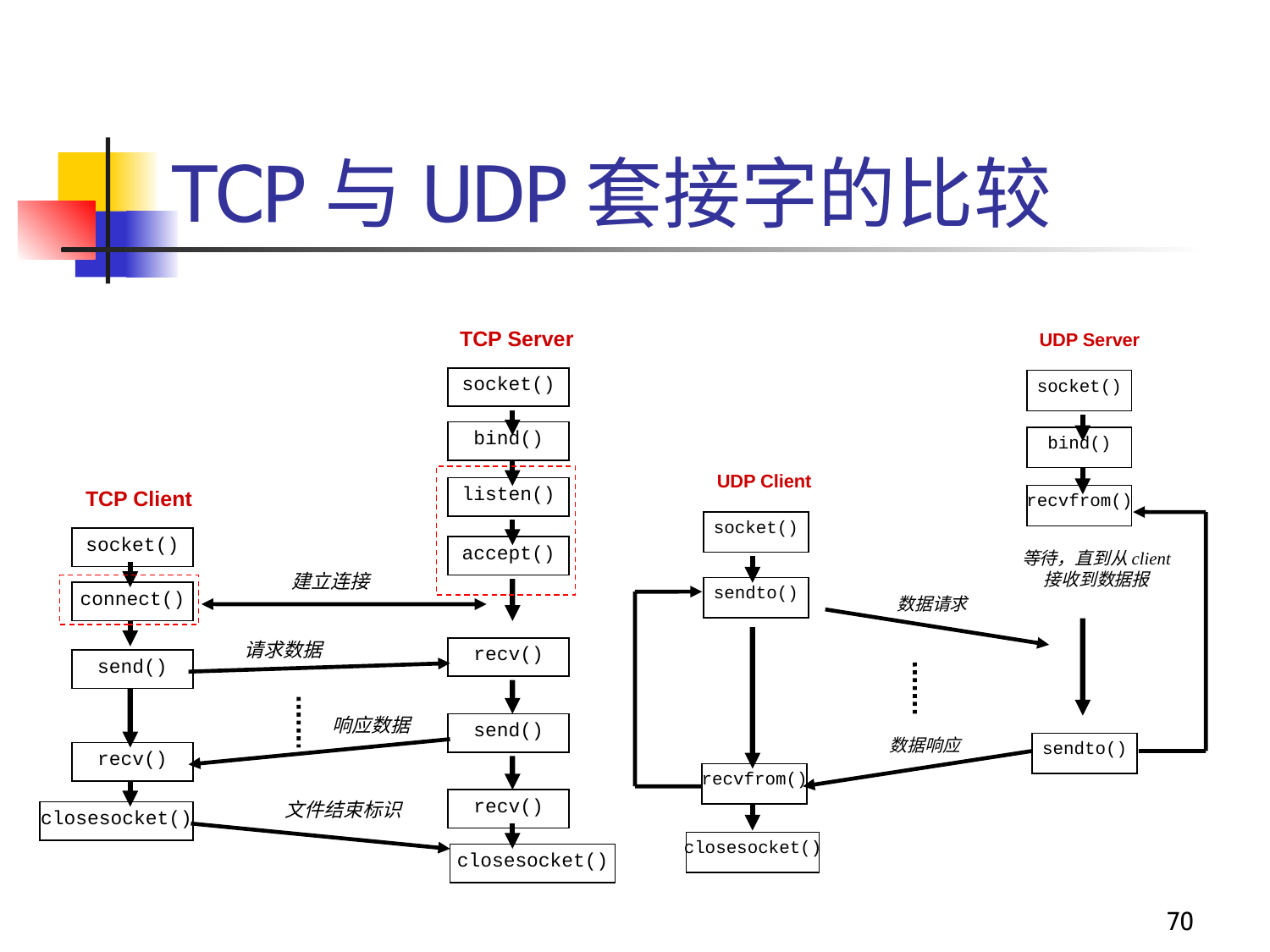

# TCP与UDP套接字的比较
TCP Server
socket()

bind()

TCP Client
listen()

socket()
accept()
建立连接

connect()

请求数据
recv()
send()

响应数据
send()

recv()

文件结束标识
recv()
closesocket()

closesocket()
UDP Server
socket()

bind()
UDP Client

recvfrom()
socket()

等待，直到从client
接收到数据报

sendto()
数据请求

数据响应
sendto()

recvfrom()

closesocket()

70